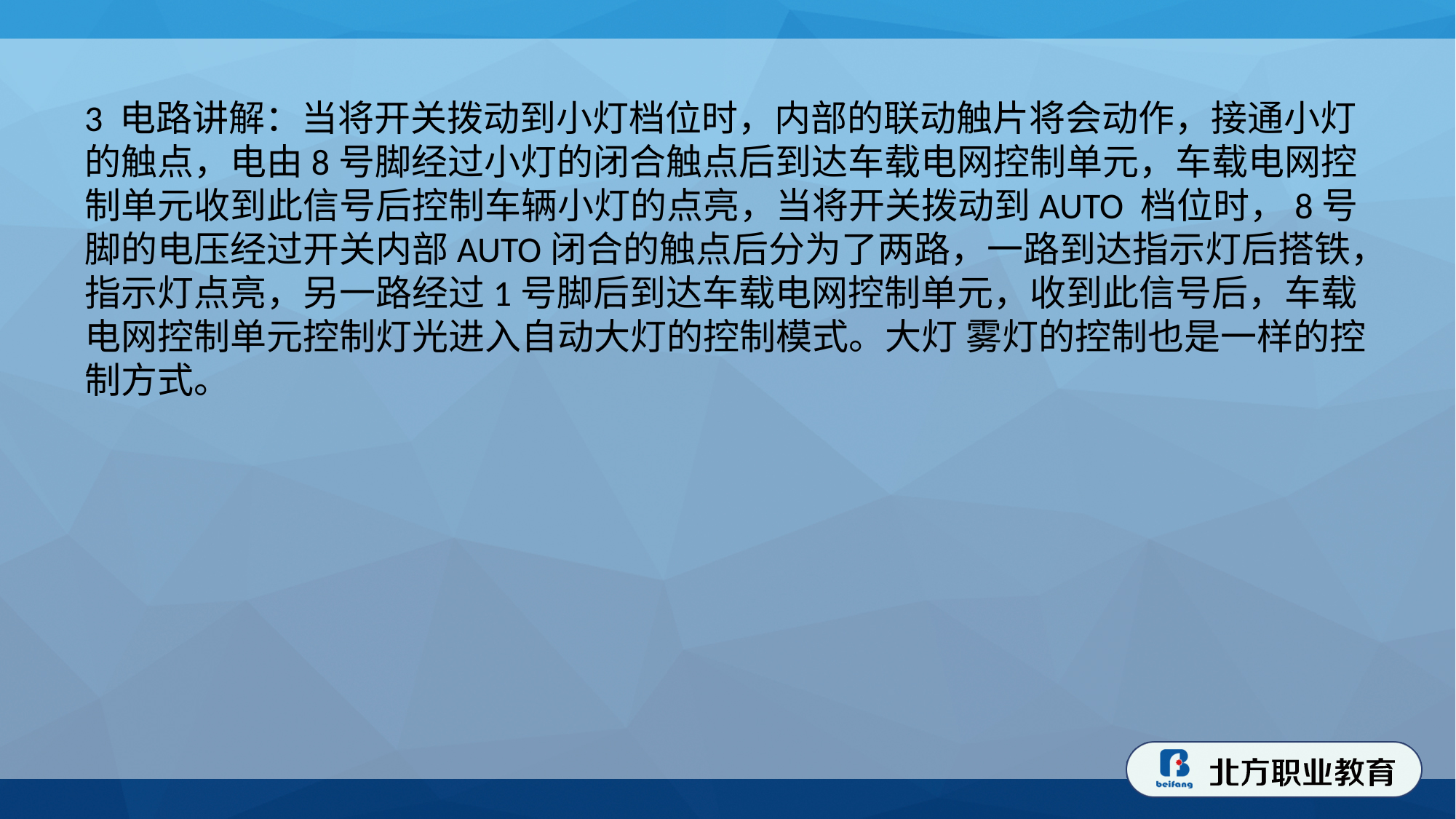

3 电路讲解：当将开关拨动到小灯档位时，内部的联动触片将会动作，接通小灯的触点，电由8号脚经过小灯的闭合触点后到达车载电网控制单元，车载电网控制单元收到此信号后控制车辆小灯的点亮，当将开关拨动到AUTO 档位时，8号脚的电压经过开关内部AUTO闭合的触点后分为了两路，一路到达指示灯后搭铁，指示灯点亮，另一路经过1号脚后到达车载电网控制单元，收到此信号后，车载电网控制单元控制灯光进入自动大灯的控制模式。大灯 雾灯的控制也是一样的控制方式。